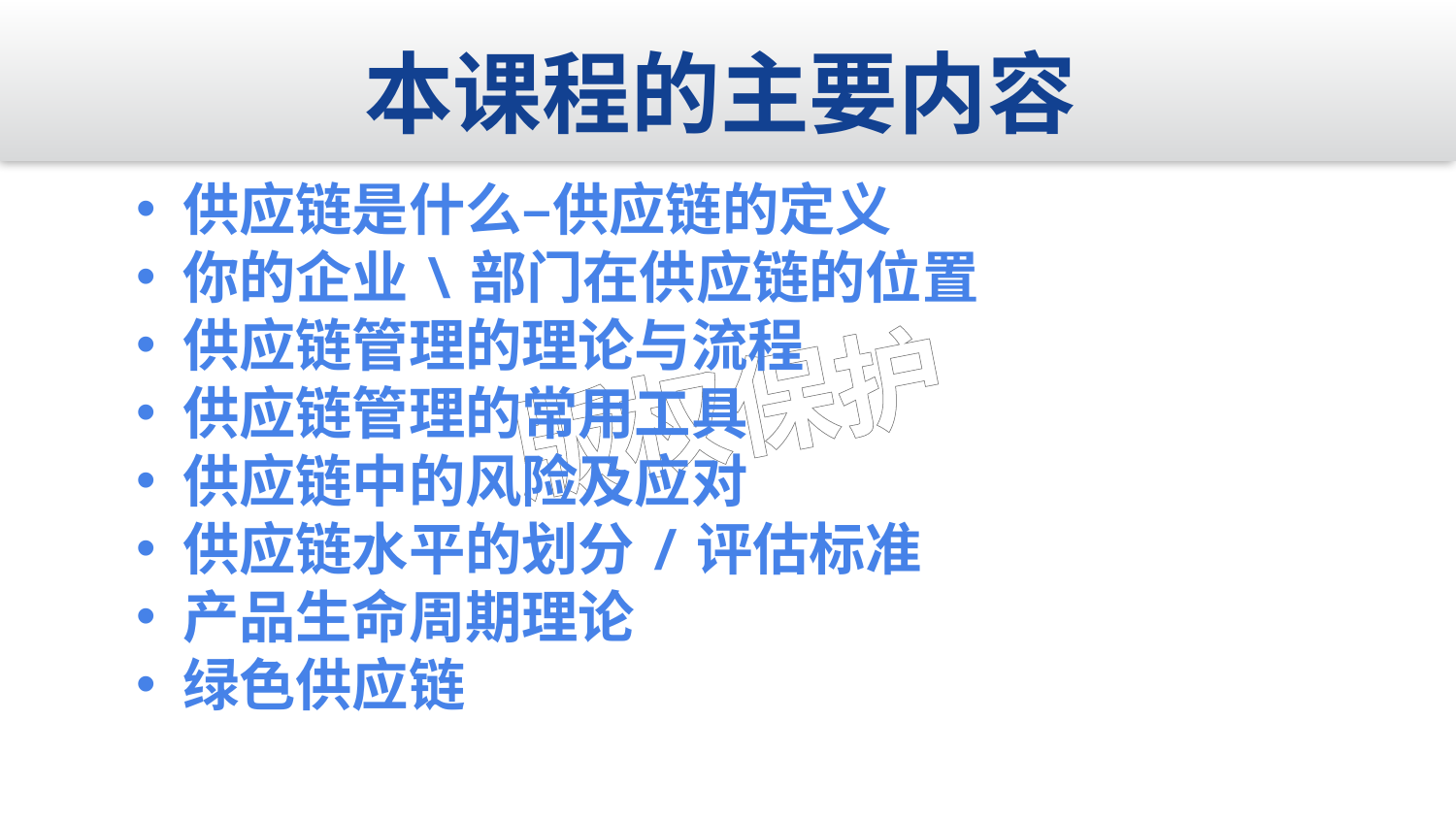

本课程的主要内容
 供应链是什么–供应链的定义
 你的企业\部门在供应链的位置
 供应链管理的理论与流程
 供应链管理的常用工具
 供应链中的风险及应对
 供应链水平的划分/评估标准
 产品生命周期理论
 绿色供应链